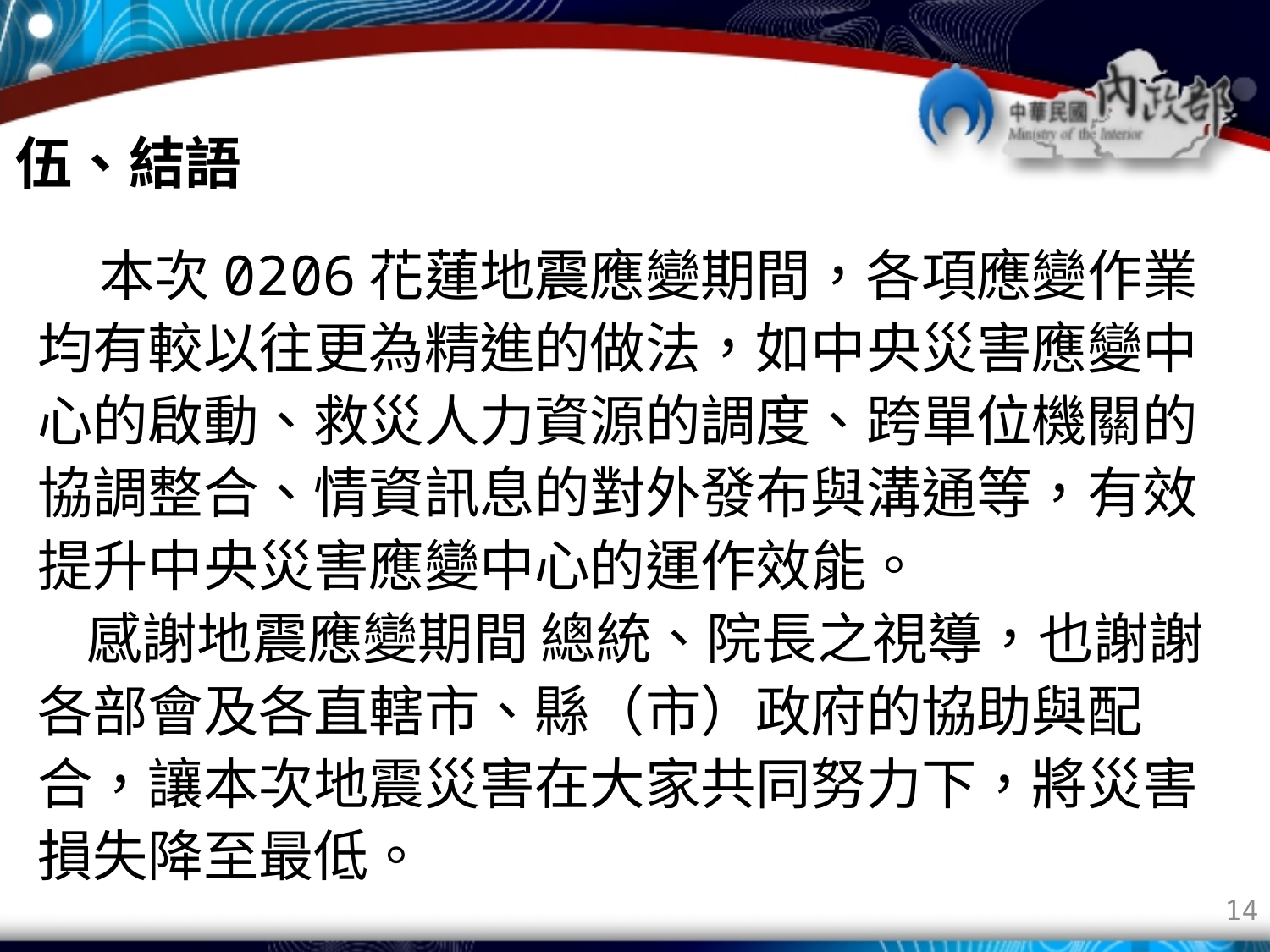

伍、結語
# 本次0206花蓮地震應變期間，各項應變作業均有較以往更為精進的做法，如中央災害應變中心的啟動、救災人力資源的調度、跨單位機關的協調整合、情資訊息的對外發布與溝通等，有效提升中央災害應變中心的運作效能。 感謝地震應變期間 總統、院長之視導，也謝謝各部會及各直轄市、縣（市）政府的協助與配合，讓本次地震災害在大家共同努力下，將災害損失降至最低。
14